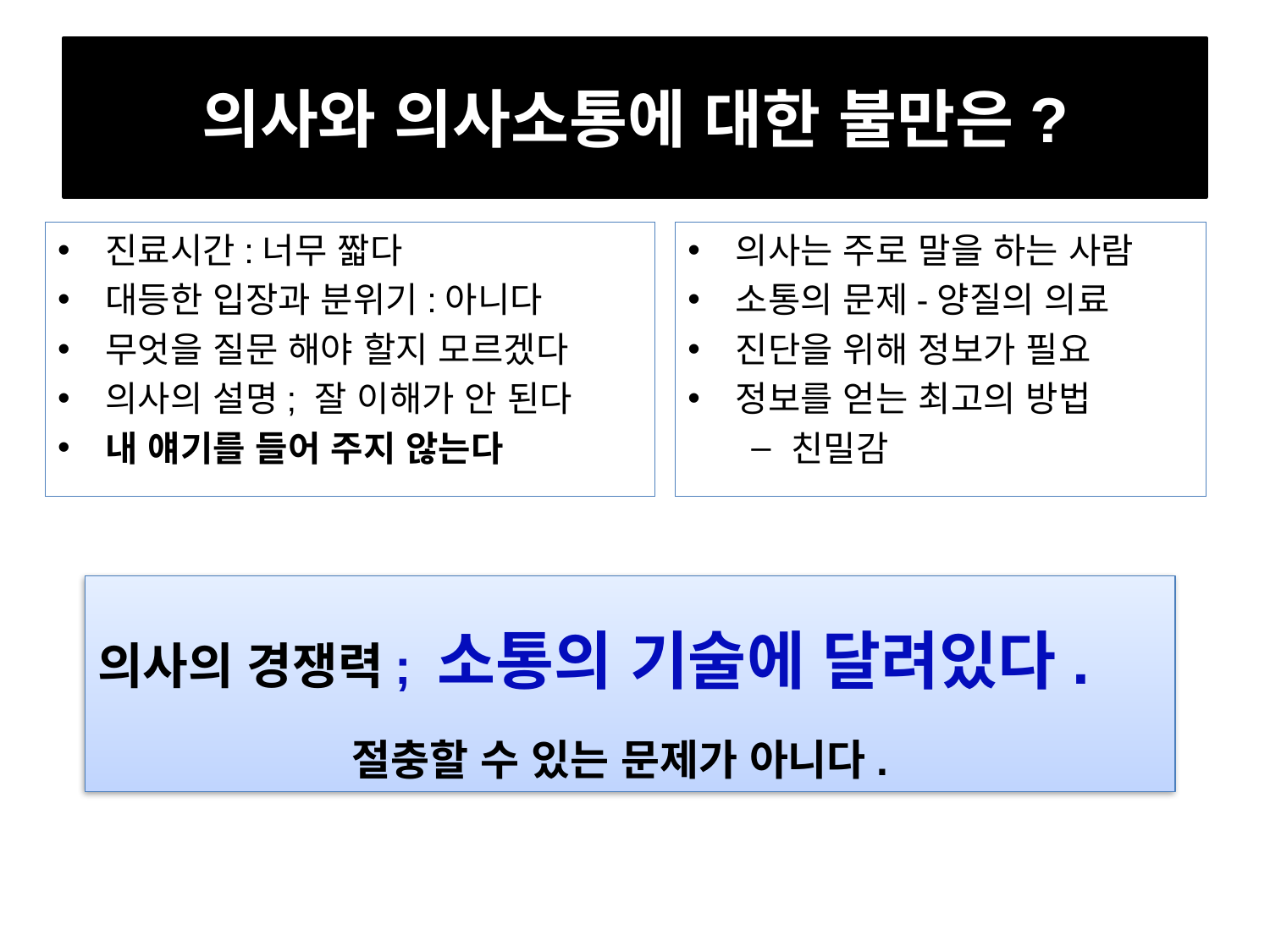

# 의사와 의사소통에 대한 불만은?
진료시간:너무 짧다
대등한 입장과 분위기:아니다
무엇을 질문 해야 할지 모르겠다
의사의 설명; 잘 이해가 안 된다
내 얘기를 들어 주지 않는다
의사는 주로 말을 하는 사람
소통의 문제-양질의 의료
진단을 위해 정보가 필요
정보를 얻는 최고의 방법
친밀감
의사의 경쟁력; 소통의 기술에 달려있다.
		절충할 수 있는 문제가 아니다.